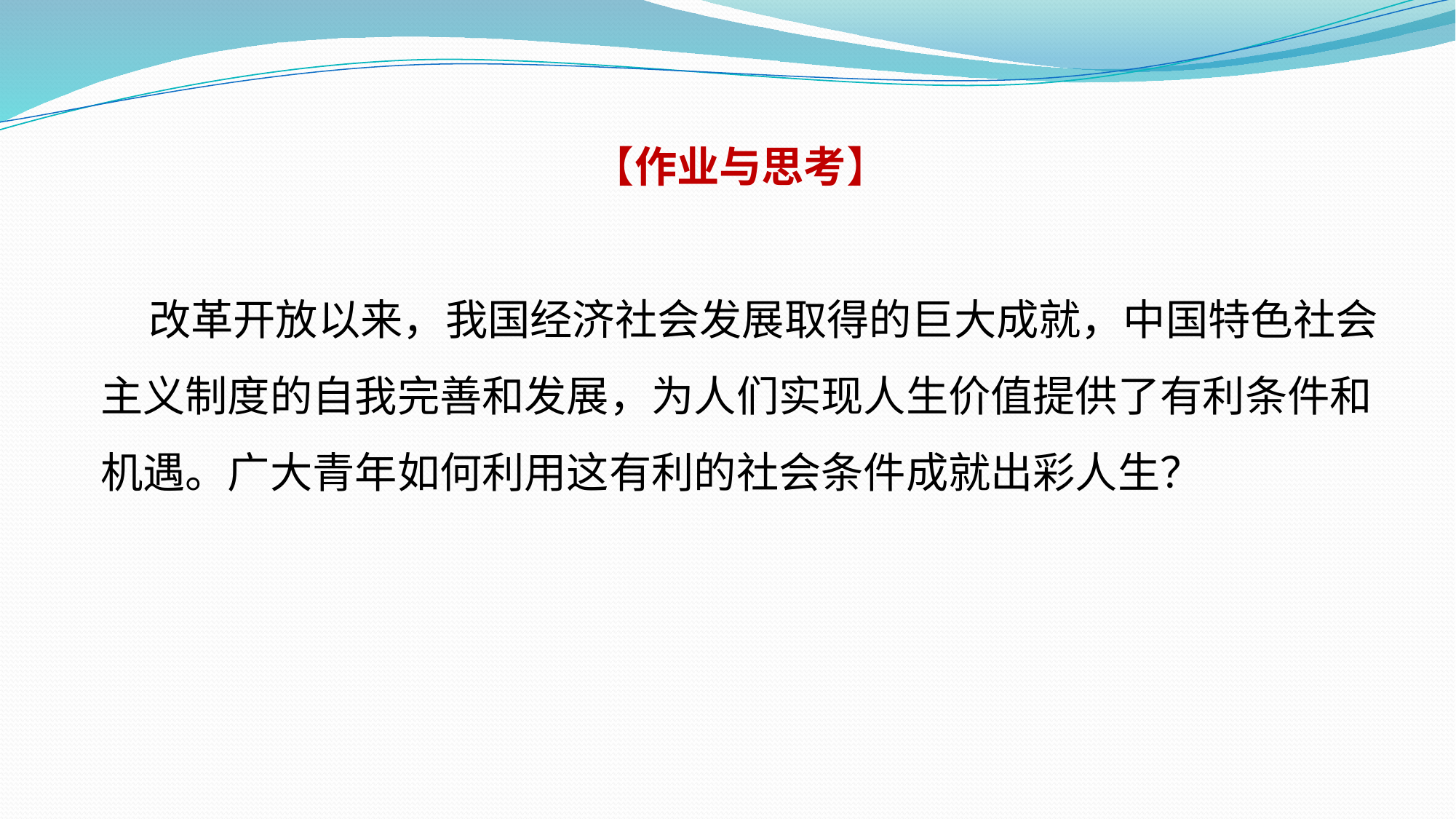

【作业与思考】

    改革开放以来，我国经济社会发展取得的巨大成就，中国特色社会主义制度的自我完善和发展，为人们实现人生价值提供了有利条件和机遇。广大青年如何利用这有利的社会条件成就出彩人生？